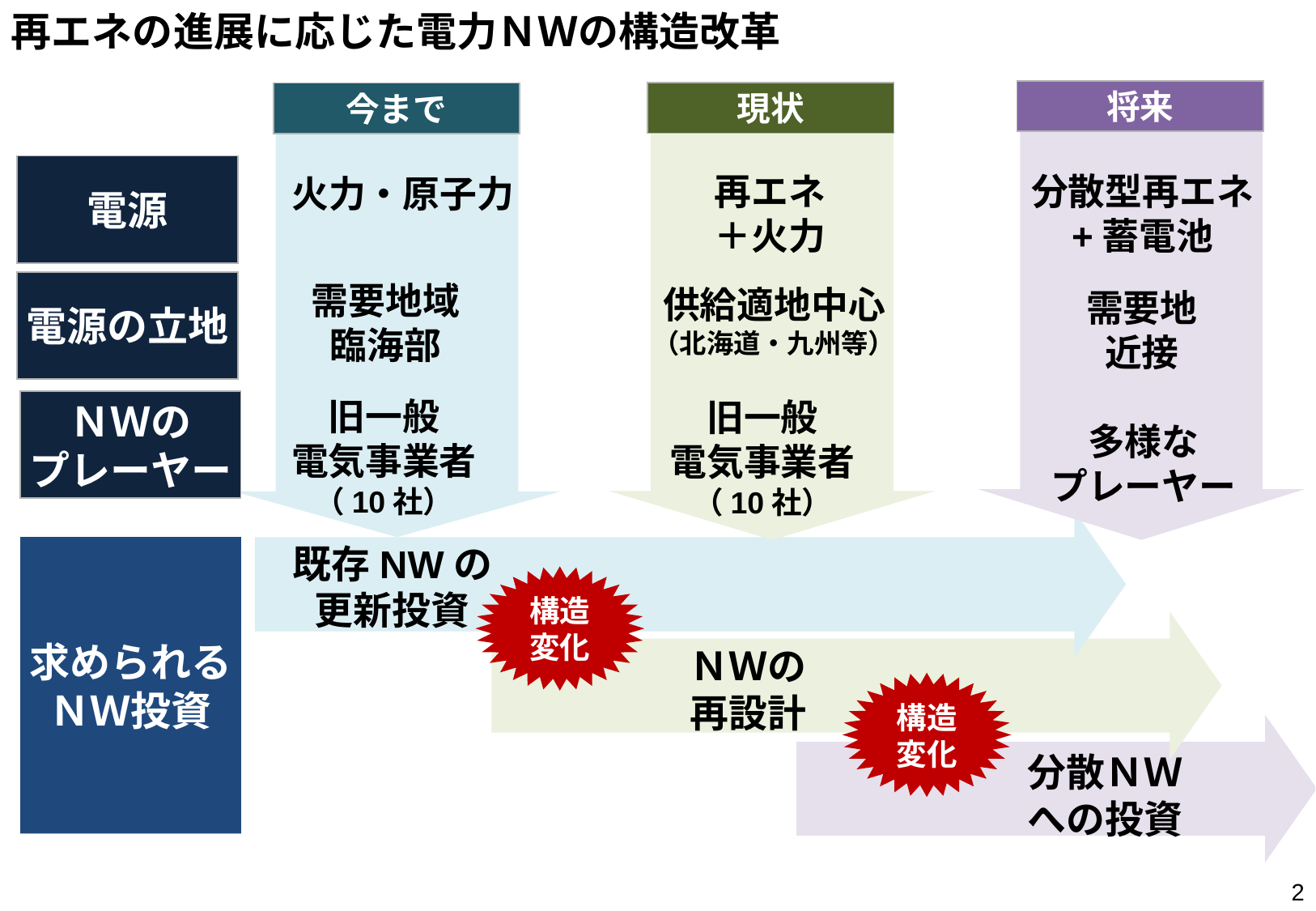

再エネの進展に応じた電力ＮＷの構造改革
将来
現状

今まで

電源
再エネ
＋火力
分散型再エネ
+蓄電池
火力・原子力
需要地域
臨海部
電源の立地
供給適地中心
（北海道・九州等）
需要地
近接
旧一般
電気事業者
（10社）
旧一般
電気事業者
（10社）
ＮＷの
プレーヤー
多様な
プレーヤー

既存NWの
更新投資
求められる
ＮＷ投資
構造
変化

ＮＷの
再設計
構造
変化

分散ＮＷ
への投資
2